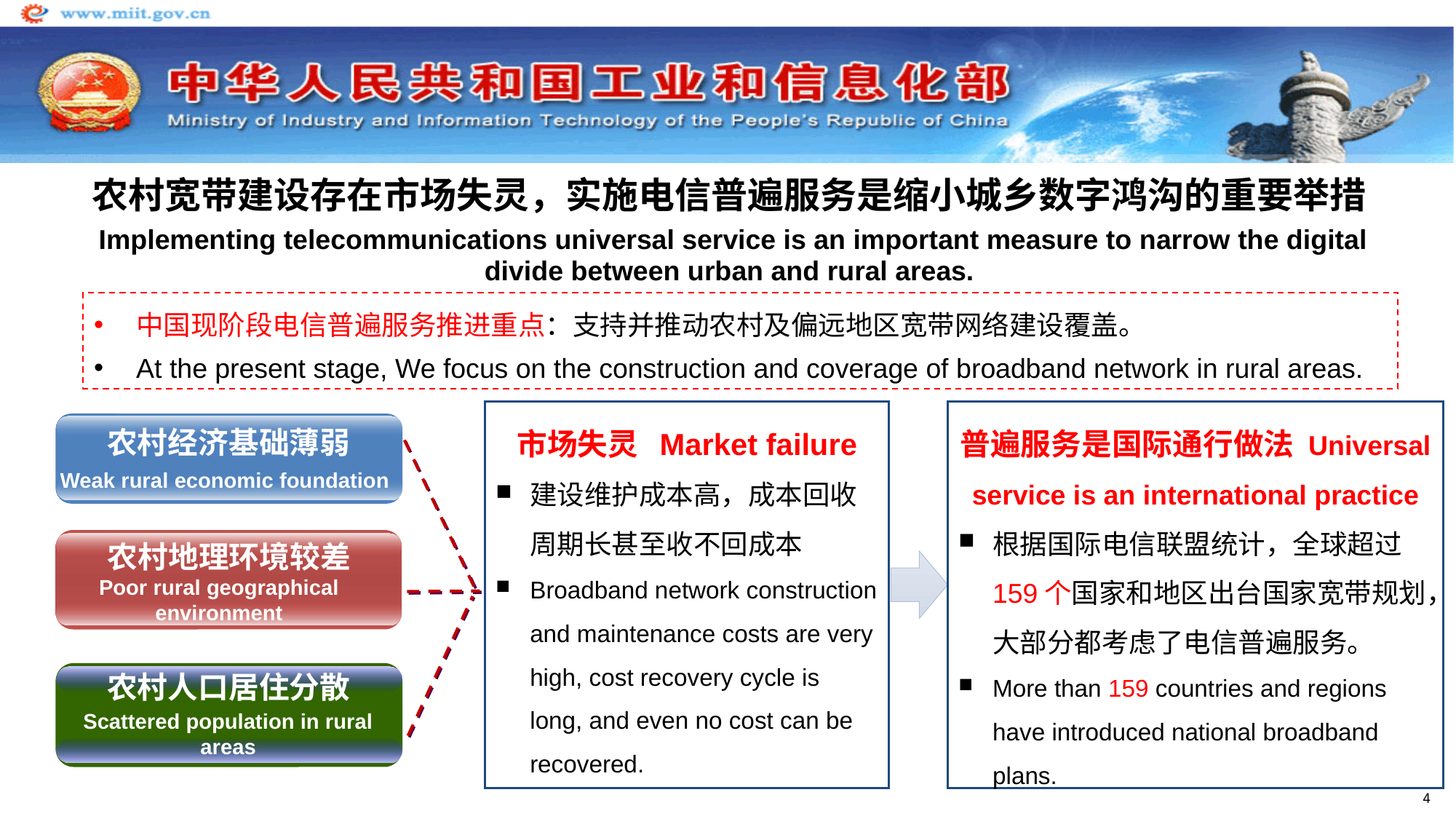

农村宽带建设存在市场失灵，实施电信普遍服务是缩小城乡数字鸿沟的重要举措
Implementing telecommunications universal service is an important measure to narrow the digital divide between urban and rural areas.
中国现阶段电信普遍服务推进重点：支持并推动农村及偏远地区宽带网络建设覆盖。
At the present stage, We focus on the construction and coverage of broadband network in rural areas.
市场失灵  Market failure
建设维护成本高，成本回收周期长甚至收不回成本
Broadband network construction and maintenance costs are very high, cost recovery cycle is long, and even no cost can be recovered.
普遍服务是国际通行做法 Universal service is an international practice
根据国际电信联盟统计，全球超过159个国家和地区出台国家宽带规划，大部分都考虑了电信普遍服务。
More than 159 countries and regions have introduced national broadband plans.

农村经济基础薄弱
Weak rural economic foundation

农村地理环境较差

Poor rural geographical environment
农村人口居住分散

Scattered population in rural areas